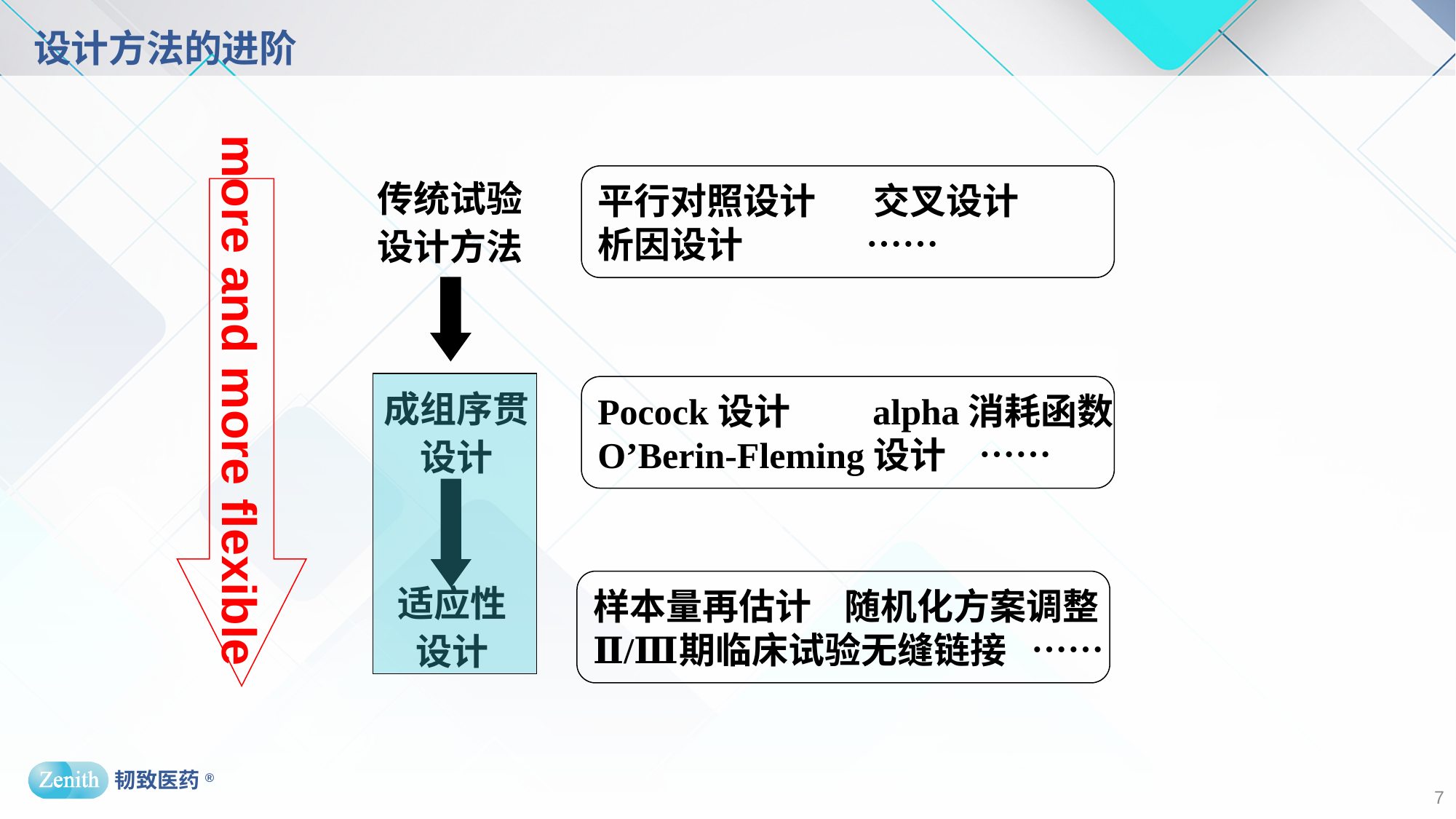

# 设计方法的进阶
传统试验设计方法
平行对照设计       交叉设计
析因设计               ……
more and more flexible

成组序贯设计
Pocock设计         alpha消耗函数
O’Berin-Fleming设计    ……

适应性
设计
样本量再估计    随机化方案调整
Ⅱ/Ⅲ期临床试验无缝链接   ……
7